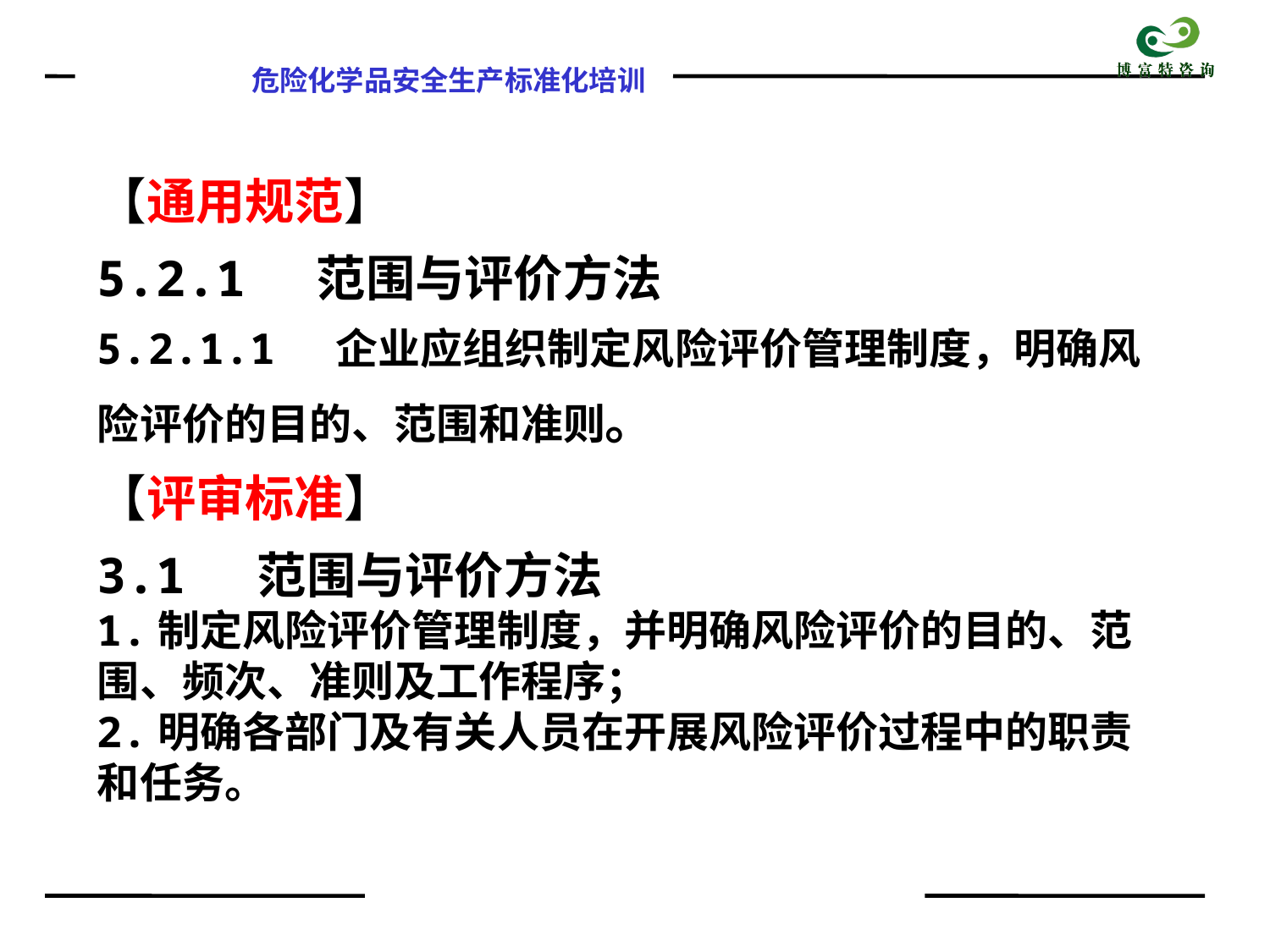

【通用规范】
5.2.1  范围与评价方法
5.2.1.1  企业应组织制定风险评价管理制度，明确风险评价的目的、范围和准则。
【评审标准】
3.1  范围与评价方法
1.制定风险评价管理制度，并明确风险评价的目的、范围、频次、准则及工作程序；
2.明确各部门及有关人员在开展风险评价过程中的职责和任务。